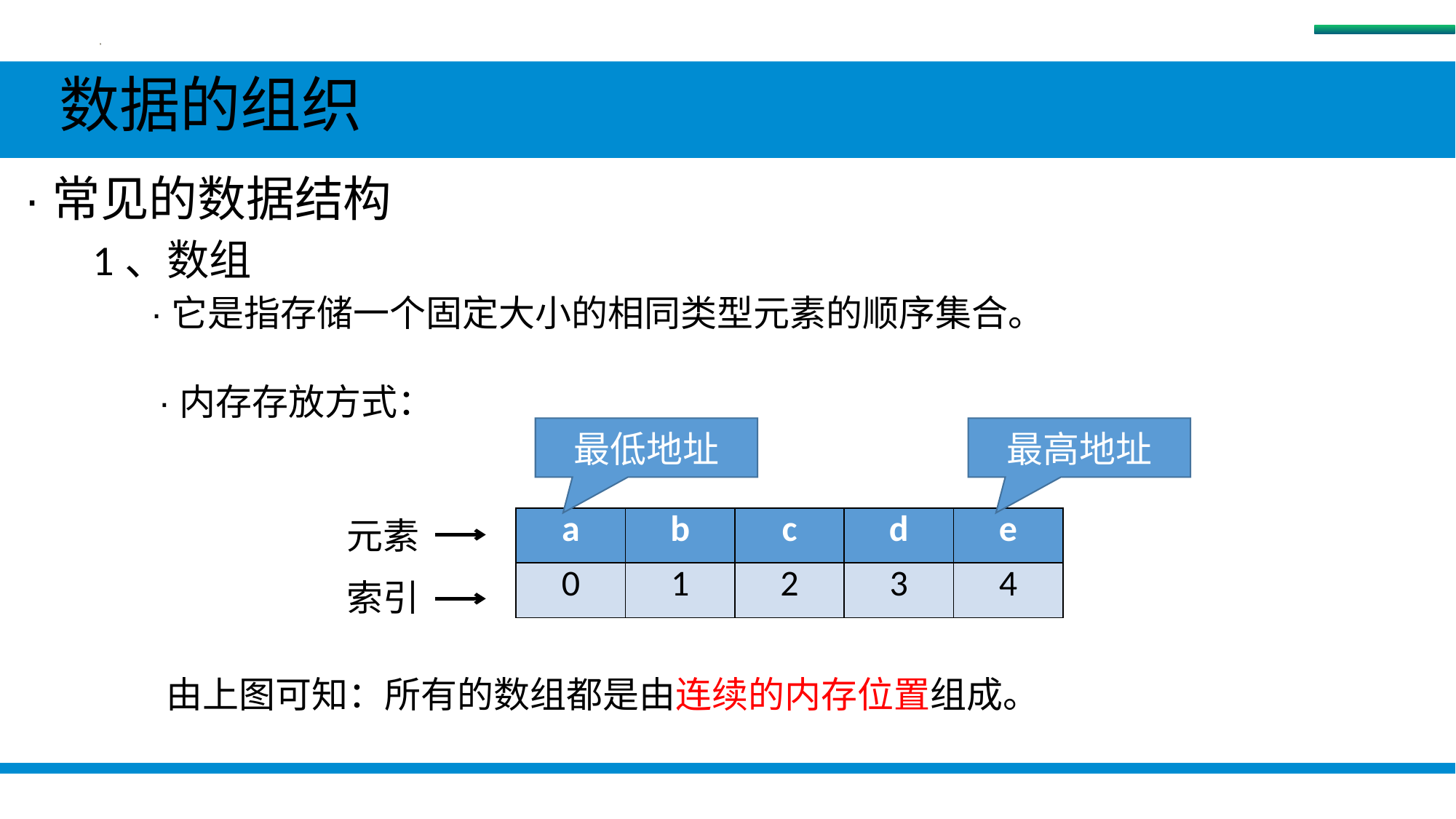

数据

  数据的组织
 ·常见的数据结构
1、数组
      ·它是指存储一个固定大小的相同类型元素的顺序集合。

        ·内存存放方式：
最低地址
最高地址
元素
| a | b | c | d | e |
| --- | --- | --- | --- | --- |
| 0 | 1 | 2 | 3 | 4 |
索引
由上图可知：所有的数组都是由连续的内存位置组成。
#